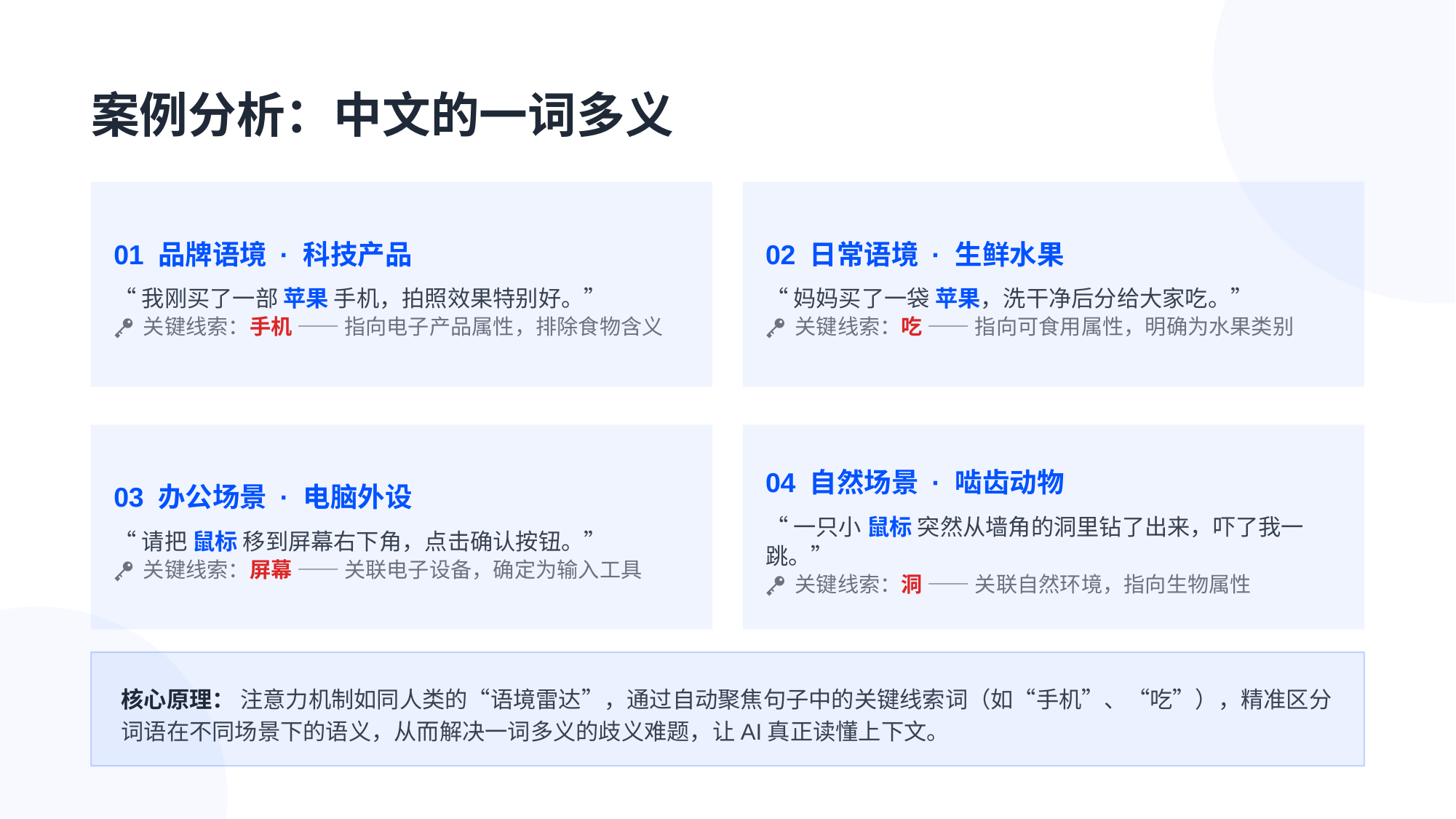

案例分析：中文的一词多义

01 品牌语境 · 科技产品
“我刚买了一部 苹果 手机，拍照效果特别好。”
🔑 关键线索：手机 —— 指向电子产品属性，排除食物含义
02 日常语境 · 生鲜水果
“妈妈买了一袋 苹果，洗干净后分给大家吃。”
🔑 关键线索：吃 —— 指向可食用属性，明确为水果类别

03 办公场景 · 电脑外设
“请把 鼠标 移到屏幕右下角，点击确认按钮。”
🔑 关键线索：屏幕 —— 关联电子设备，确定为输入工具
04 自然场景 · 啮齿动物
“一只小 鼠标 突然从墙角的洞里钻了出来，吓了我一跳。”
🔑 关键线索：洞 —— 关联自然环境，指向生物属性

核心原理： 注意力机制如同人类的“语境雷达”，通过自动聚焦句子中的关键线索词（如“手机”、“吃”），精准区分词语在不同场景下的语义，从而解决一词多义的歧义难题，让AI真正读懂上下文。